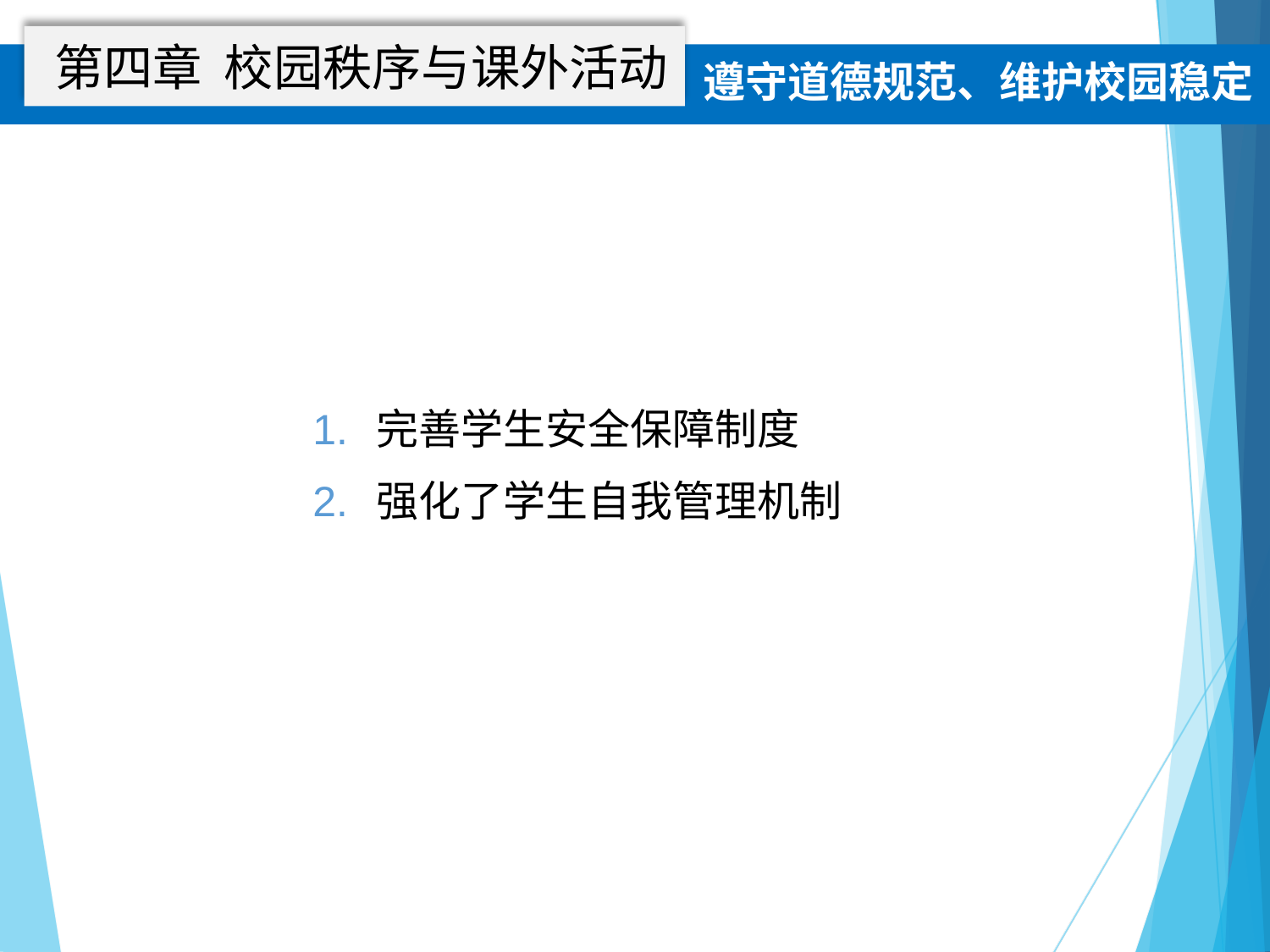

第四章  校园秩序与课外活动
遵守道德规范、维护校园稳定
完善学生安全保障制度
强化了学生自我管理机制